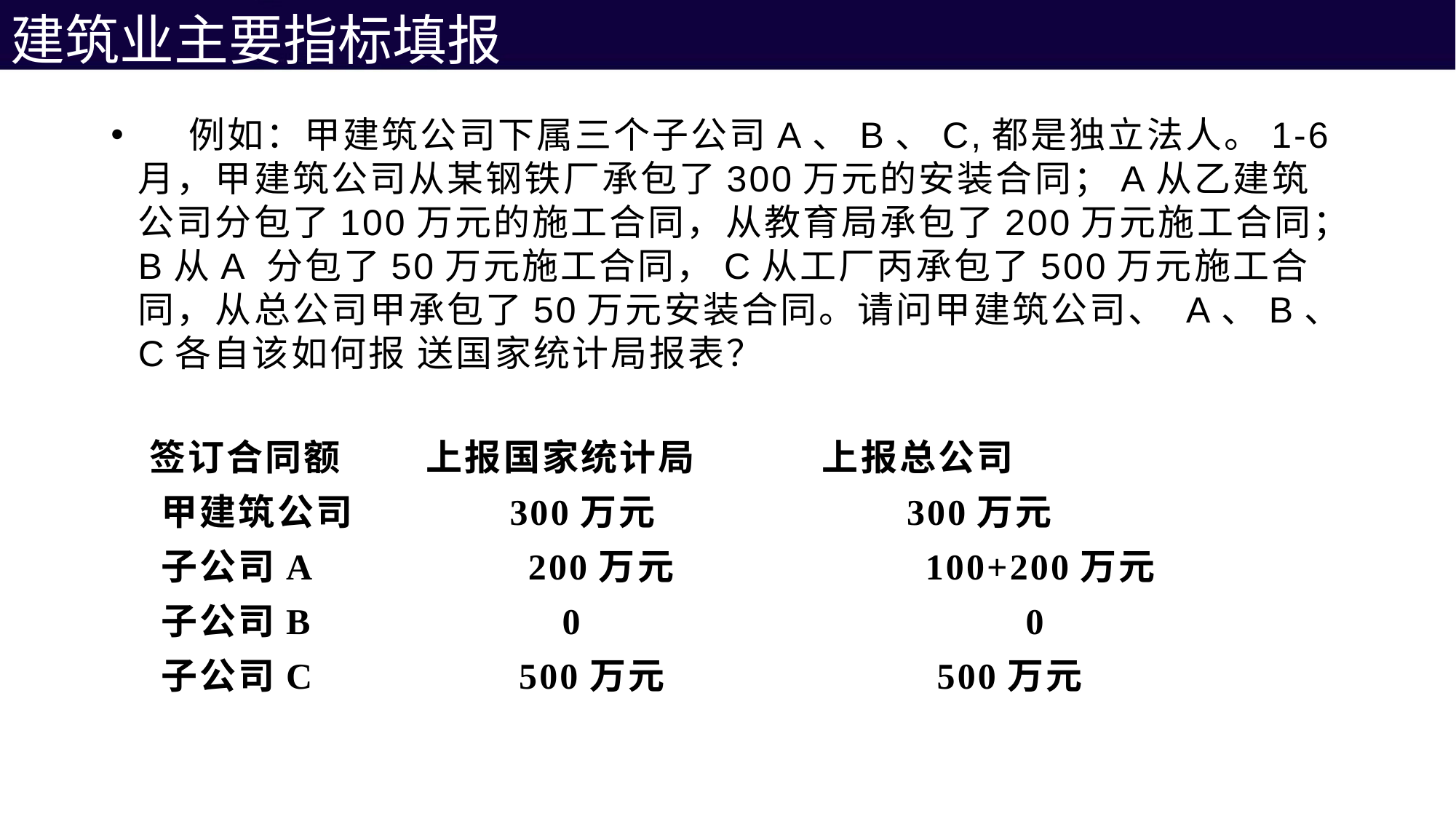

建筑业主要指标填报
    例如：甲建筑公司下属三个子公司A、B、C,都是独立法人。1-6月，甲建筑公司从某钢铁厂承包了300万元的安装合同；A从乙建筑公司分包了100万元的施工合同，从教育局承包了200万元施工合同；B从A 分包了50万元施工合同，C从工厂丙承包了500万元施工合同，从总公司甲承包了50万元安装合同。请问甲建筑公司、 A、B、C各自该如何报 送国家统计局报表？

新签订合同额        上报国家统计局            上报总公司
    甲建筑公司              300万元                       300万元
    子公司A                   200万元                       100+200万元
    子公司B                      0                                       0
    子公司C                  500万元                         500万元